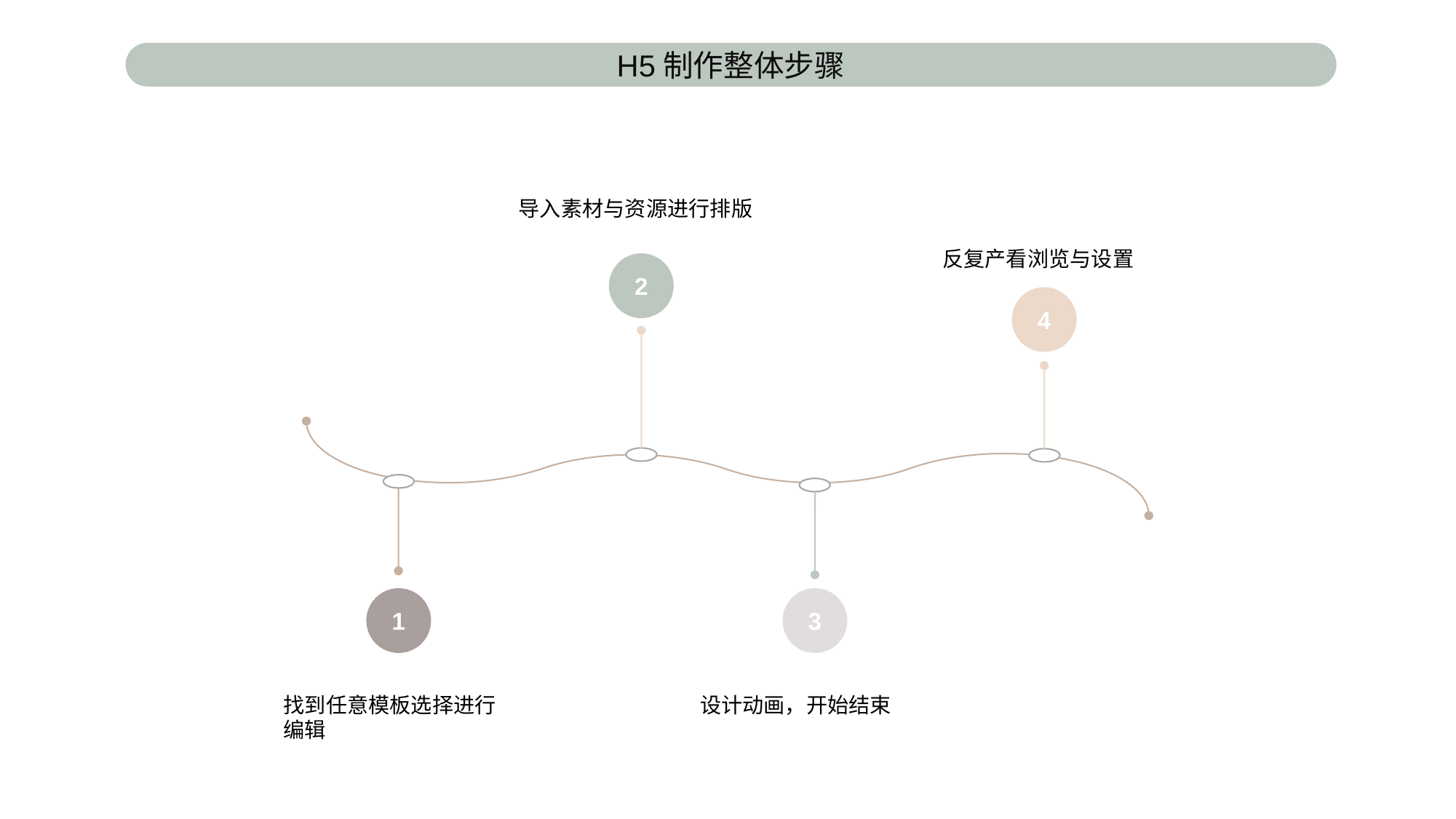

H5制作整体步骤
导入素材与资源进行排版
反复产看浏览与设置
2
4
1
3
找到任意模板选择进行编辑
设计动画，开始结束